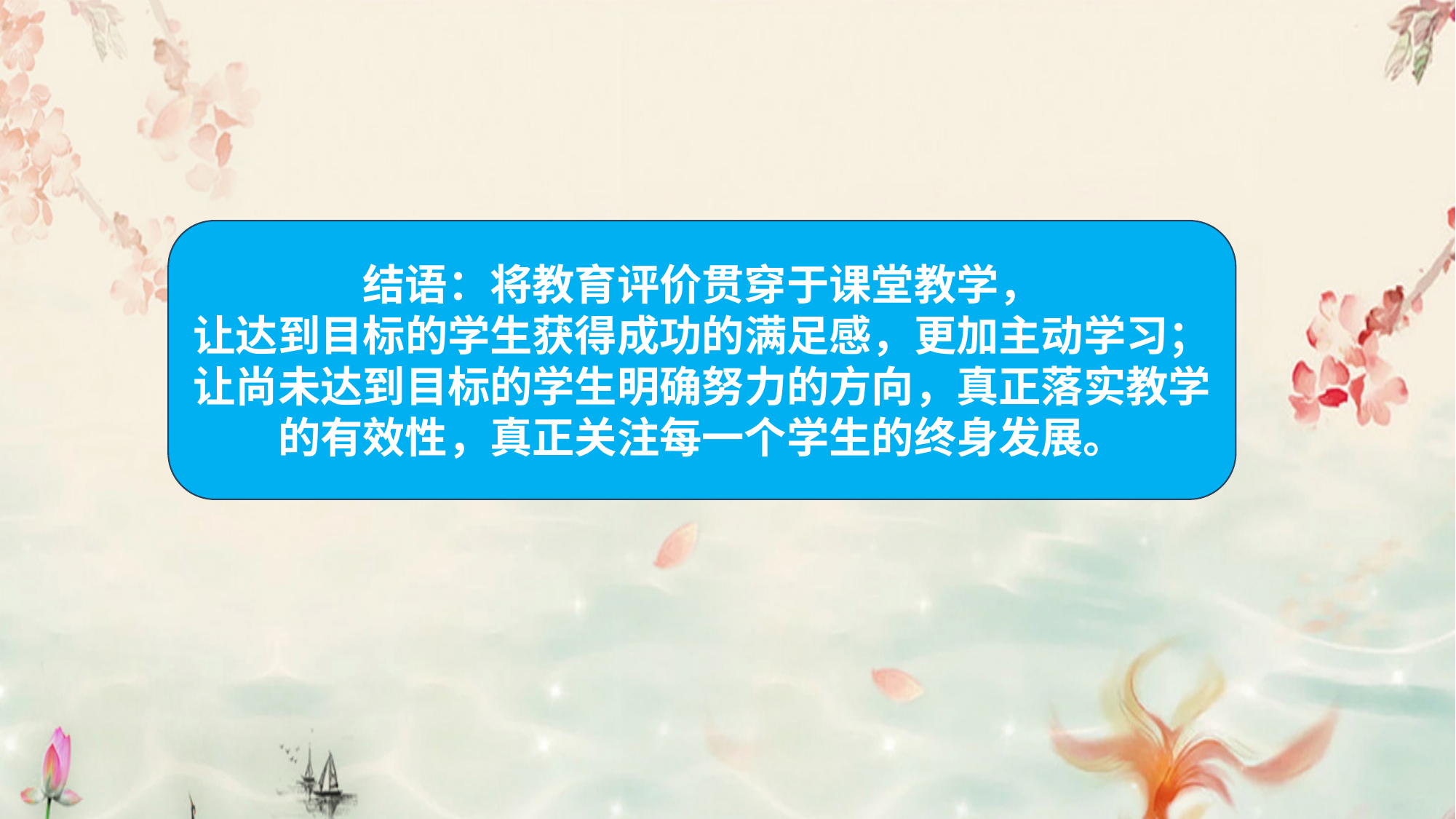

结语：将教育评价贯穿于课堂教学，
让达到目标的学生获得成功的满足感，更加主动学习；
让尚未达到目标的学生明确努力的方向，真正落实教学的有效性，真正关注每一个学生的终身发展。